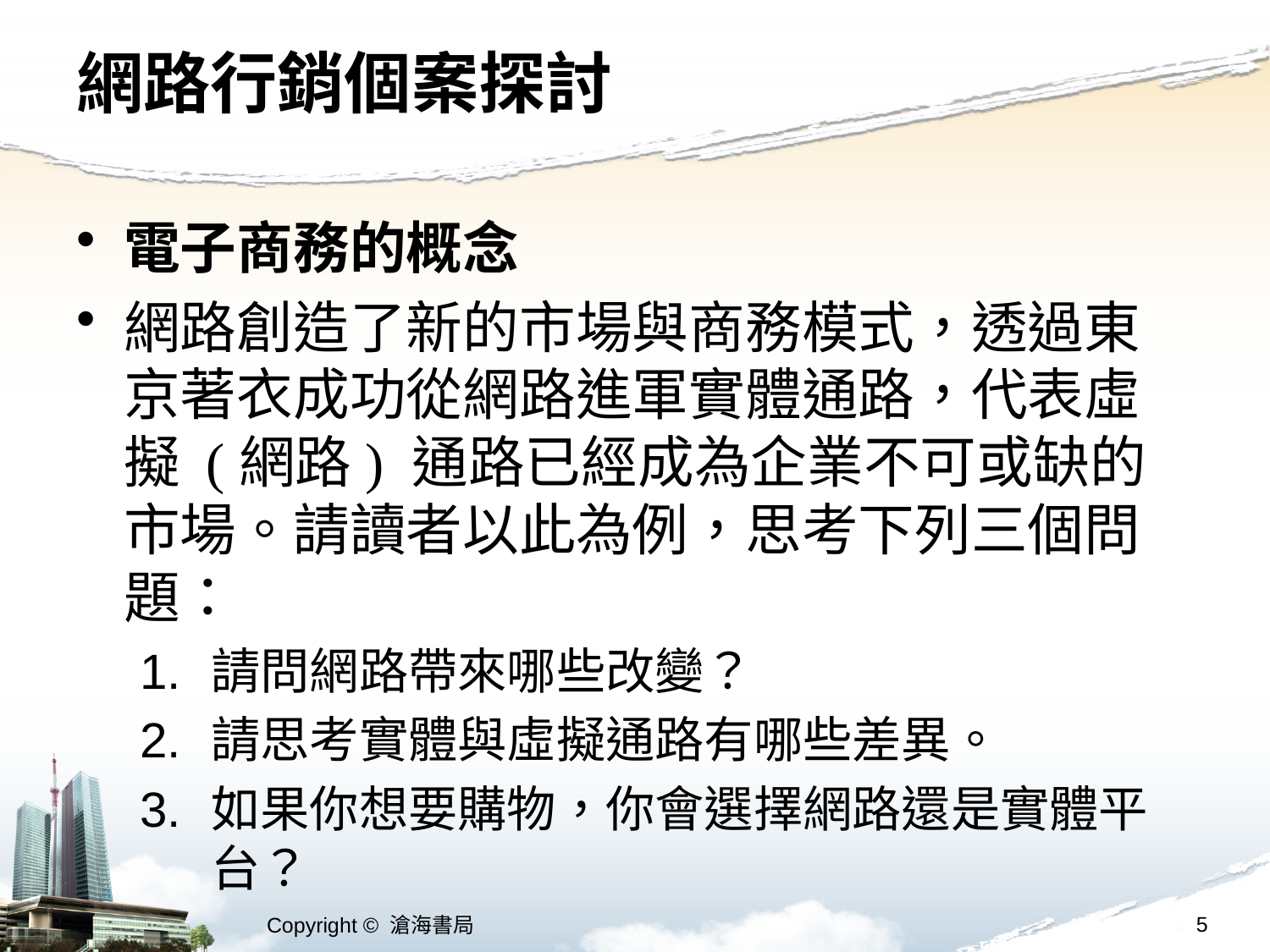

# 網路行銷個案探討
電子商務的概念
網路創造了新的市場與商務模式，透過東京著衣成功從網路進軍實體通路，代表虛擬 (網路) 通路已經成為企業不可或缺的市場。請讀者以此為例，思考下列三個問題：
請問網路帶來哪些改變？
請思考實體與虛擬通路有哪些差異。
如果你想要購物，你會選擇網路還是實體平台？
5
Copyright © 滄海書局